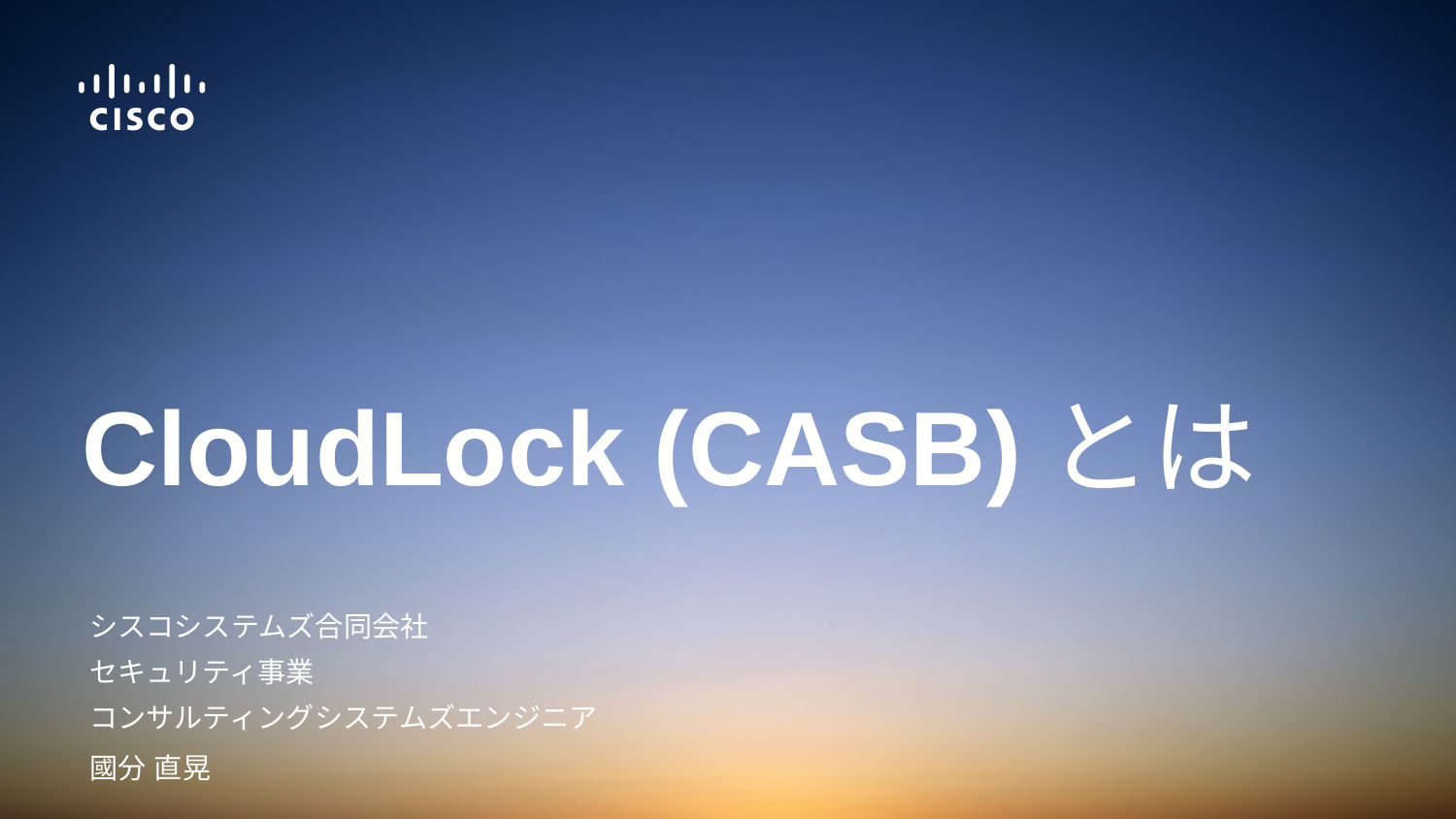

# CloudLock (CASB)とは

シスコシステムズ合同会社
セキュリティ事業
コンサルティングシステムズエンジニア
國分 直晃